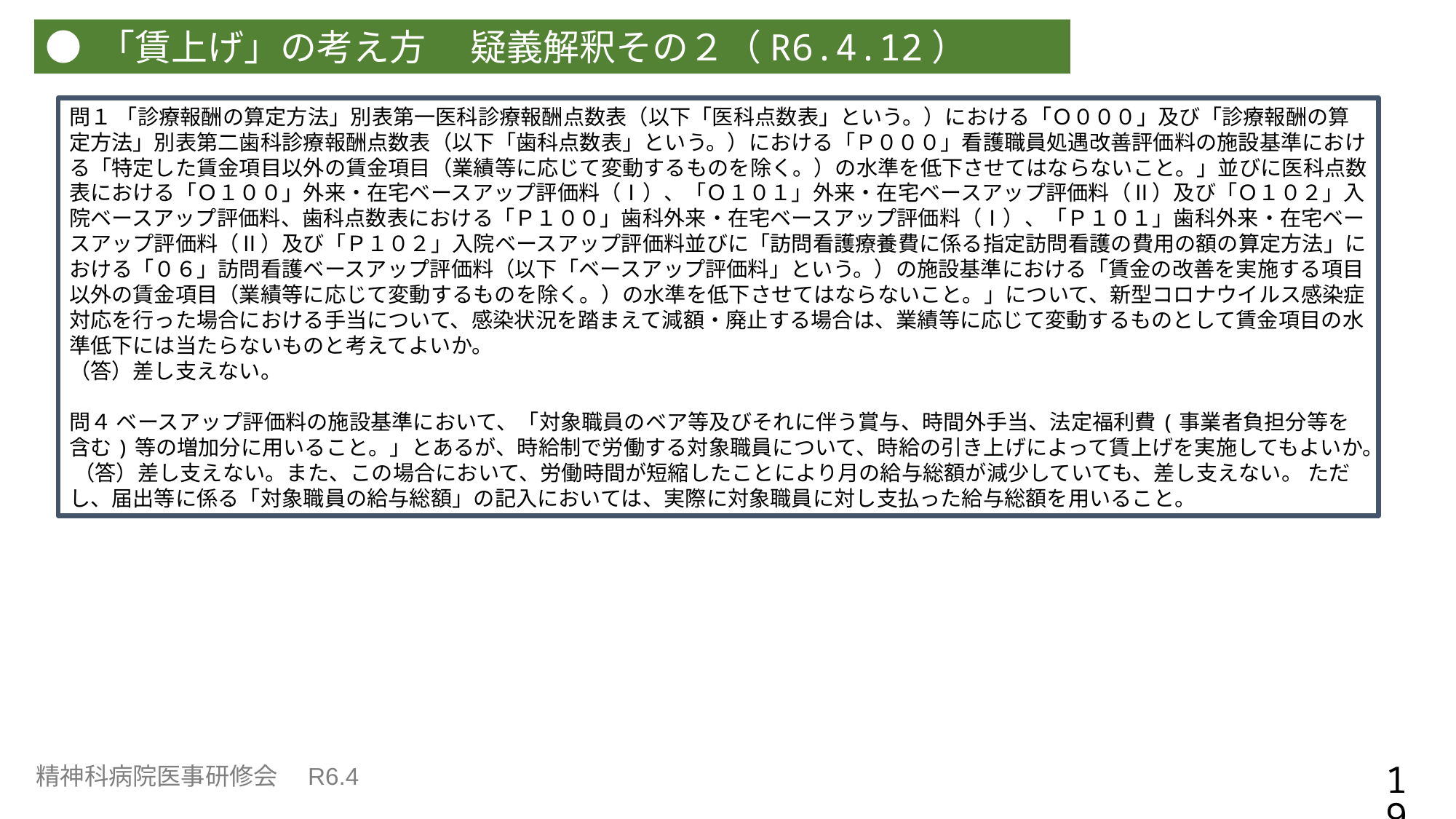

● 「賃上げ」の考え方　 疑義解釈その２（R6.4.12）
問１ 「診療報酬の算定方法」別表第一医科診療報酬点数表（以下「医科点数表」という。）における「Ｏ０００」及び「診療報酬の算定方法」別表第二歯科診療報酬点数表（以下「歯科点数表」という。）における「Ｐ０００」看護職員処遇改善評価料の施設基準における「特定した賃金項目以外の賃金項目（業績等に応じて変動するものを除く。）の水準を低下させてはならないこと。」並びに医科点数表における「Ｏ１００」外来・在宅ベースアップ評価料（Ⅰ）、「Ｏ１０１」外来・在宅ベースアップ評価料（Ⅱ）及び「Ｏ１０２」入院ベースアップ評価料、歯科点数表における「Ｐ１００」歯科外来・在宅ベースアップ評価料（Ⅰ）、「Ｐ１０１」歯科外来・在宅ベースアップ評価料（Ⅱ）及び「Ｐ１０２」入院ベースアップ評価料並びに「訪問看護療養費に係る指定訪問看護の費用の額の算定方法」における「０６」訪問看護ベースアップ評価料（以下「ベースアップ評価料」という。）の施設基準における「賃金の改善を実施する項目以外の賃金項目（業績等に応じて変動するものを除く。）の水準を低下させてはならないこと。」について、新型コロナウイルス感染症対応を行った場合における手当について、感染状況を踏まえて減額・廃止する場合は、業績等に応じて変動するものとして賃金項目の水準低下には当たらないものと考えてよいか。
（答）差し支えない。

問４ ベースアップ評価料の施設基準において、「対象職員のベア等及びそれに伴う賞与、時間外手当、法定福利費(事業者負担分等を含む)等の増加分に用いること。」とあるが、時給制で労働する対象職員について、時給の引き上げによって賃上げを実施してもよいか。 （答）差し支えない。また、この場合において、労働時間が短縮したことにより月の給与総額が減少していても、差し支えない。 ただし、届出等に係る「対象職員の給与総額」の記入においては、実際に対象職員に対し支払った給与総額を用いること。
19